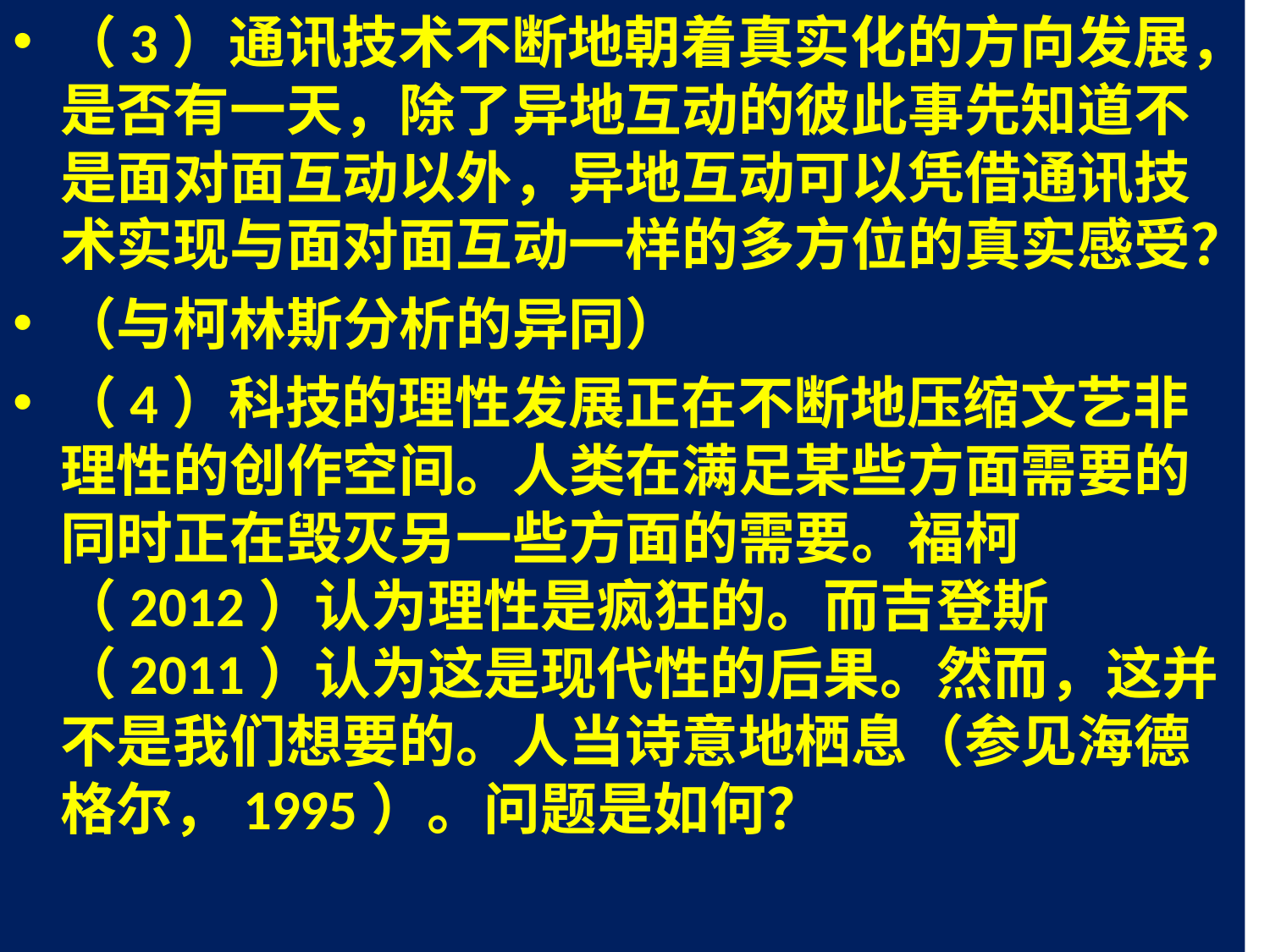

（3）通讯技术不断地朝着真实化的方向发展，是否有一天，除了异地互动的彼此事先知道不是面对面互动以外，异地互动可以凭借通讯技术实现与面对面互动一样的多方位的真实感受？
（与柯林斯分析的异同）
（4）科技的理性发展正在不断地压缩文艺非理性的创作空间。人类在满足某些方面需要的同时正在毁灭另一些方面的需要。福柯（2012）认为理性是疯狂的。而吉登斯（2011）认为这是现代性的后果。然而，这并不是我们想要的。人当诗意地栖息（参见海德格尔，1995）。问题是如何？